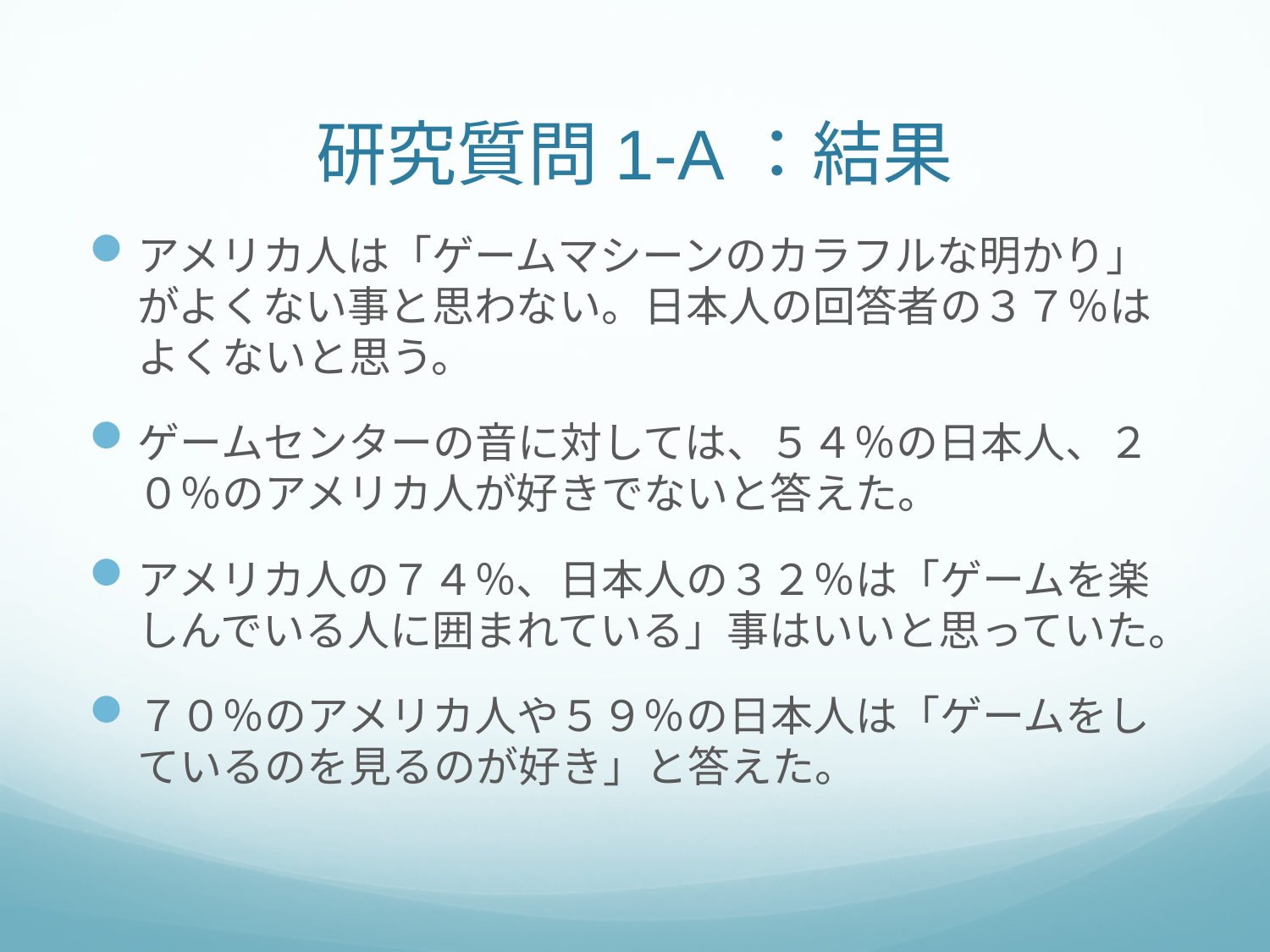

# 研究質問1-A：結果
アメリカ人は「ゲームマシーンのカラフルな明かり」がよくない事と思わない。日本人の回答者の３７％はよくないと思う。
ゲームセンターの音に対しては、５４％の日本人、２０％のアメリカ人が好きでないと答えた。
アメリカ人の７４％、日本人の３２％は「ゲームを楽しんでいる人に囲まれている」事はいいと思っていた。
７０％のアメリカ人や５９％の日本人は「ゲームをしているのを見るのが好き」と答えた。